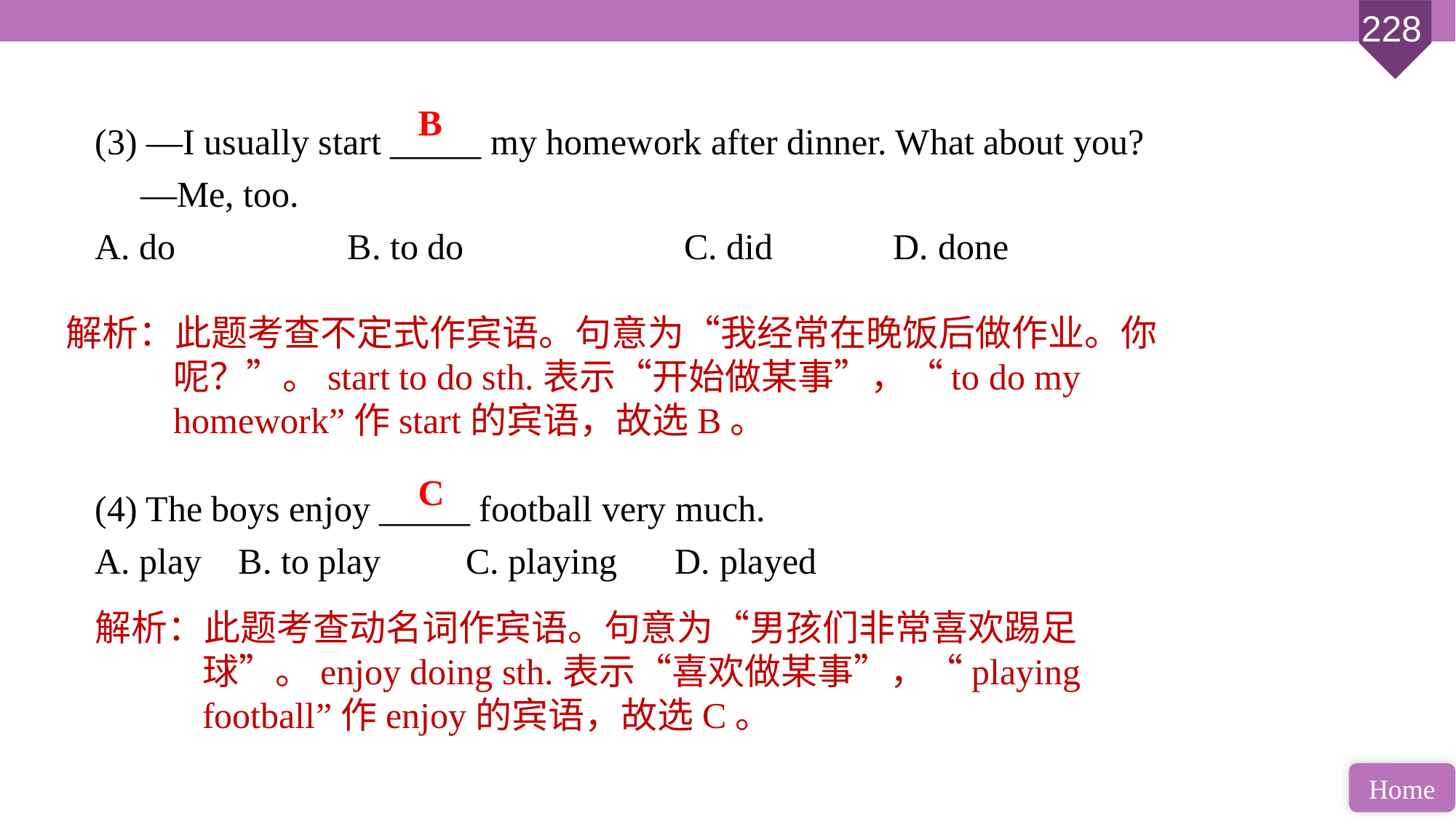

B
(3) —I usually start _____ my homework after dinner. What about you?
     —Me, too.
A. do 		B. to do		 C. did 		D. done

(4) The boys enjoy _____ football very much.
A. play 	B. to play	 C. playing 	D. played
解析：此题考查不定式作宾语。句意为“我经常在晚饭后做作业。你呢？”。start to do sth.表示“开始做某事”，“to do my homework”作start的宾语，故选B。
C
解析：此题考查动名词作宾语。句意为“男孩们非常喜欢踢足球”。enjoy doing sth.表示“喜欢做某事”，“playing football”作enjoy的宾语，故选C。